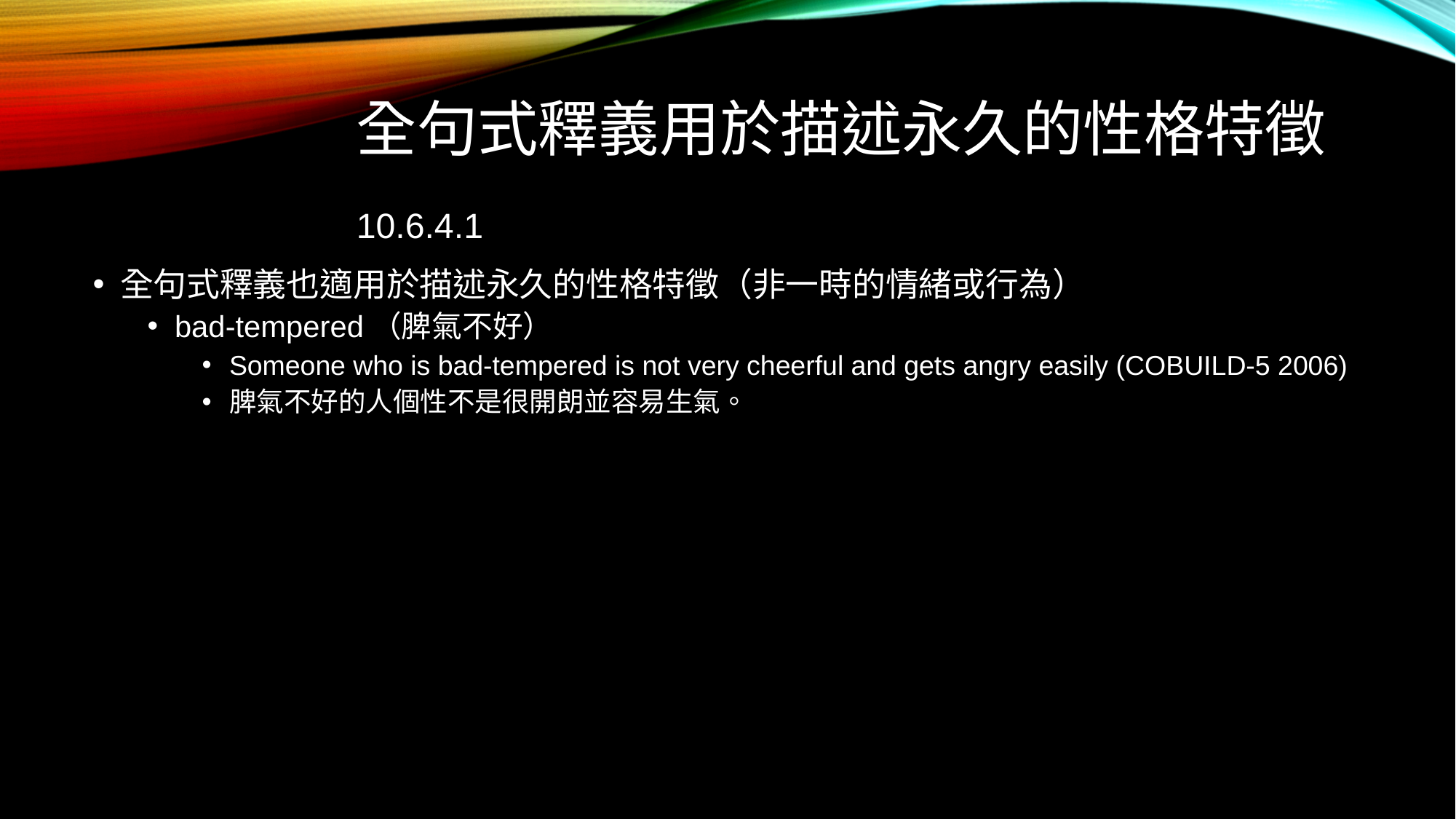

# 全句式釋義用於描述永久的性格特徵10.6.4.1
全句式釋義也適用於描述永久的性格特徵（非一時的情緒或行為）
bad-tempered（脾氣不好）
Someone who is bad-tempered is not very cheerful and gets angry easily (COBUILD-5 2006)
脾氣不好的人個性不是很開朗並容易生氣。